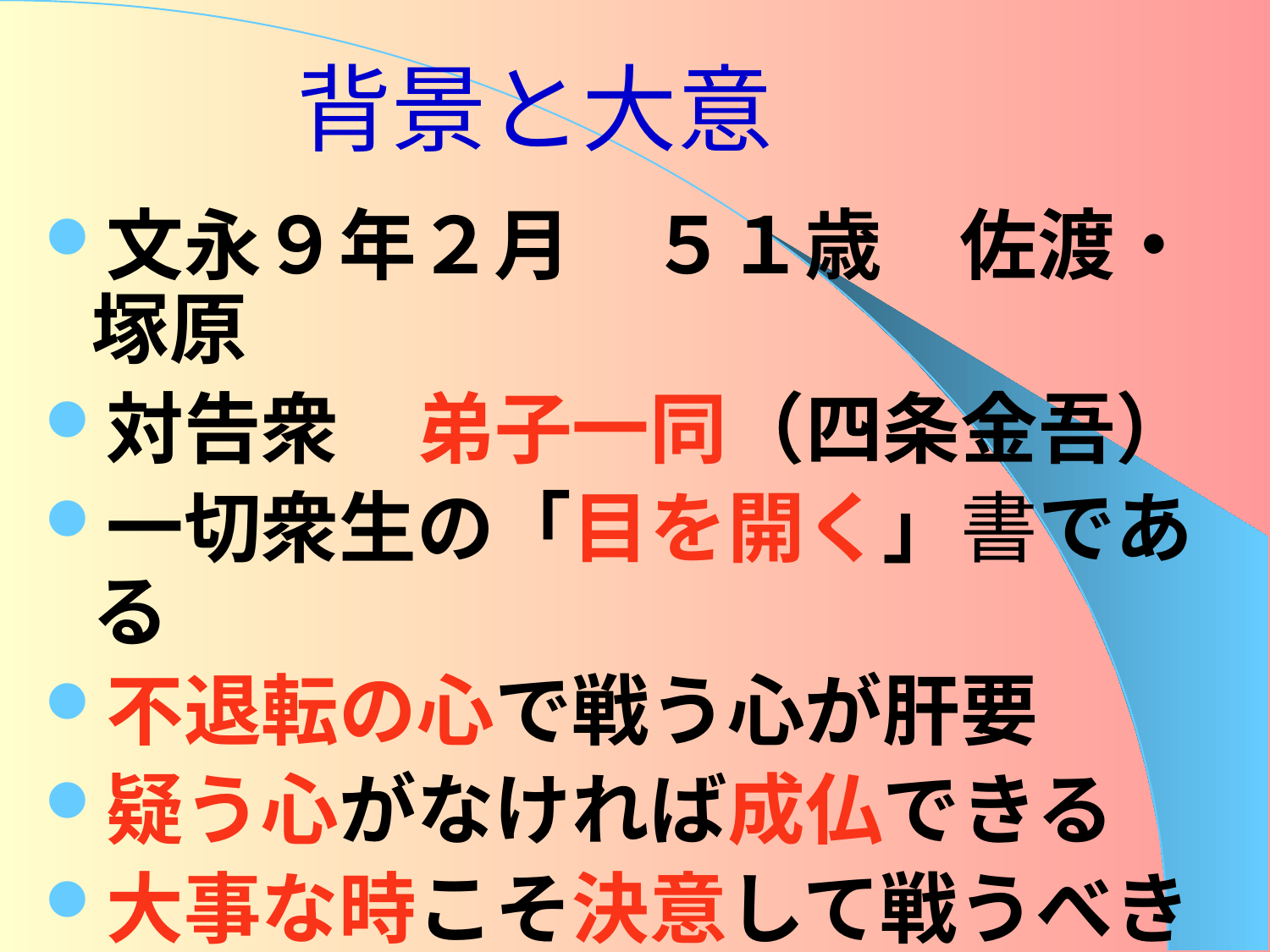

# 背景と大意
文永９年２月　５１歳　佐渡・塚原
対告衆　弟子一同（四条金吾）
一切衆生の「目を開く」書である
不退転の心で戦う心が肝要
疑う心がなければ成仏できる
大事な時こそ決意して戦うべき